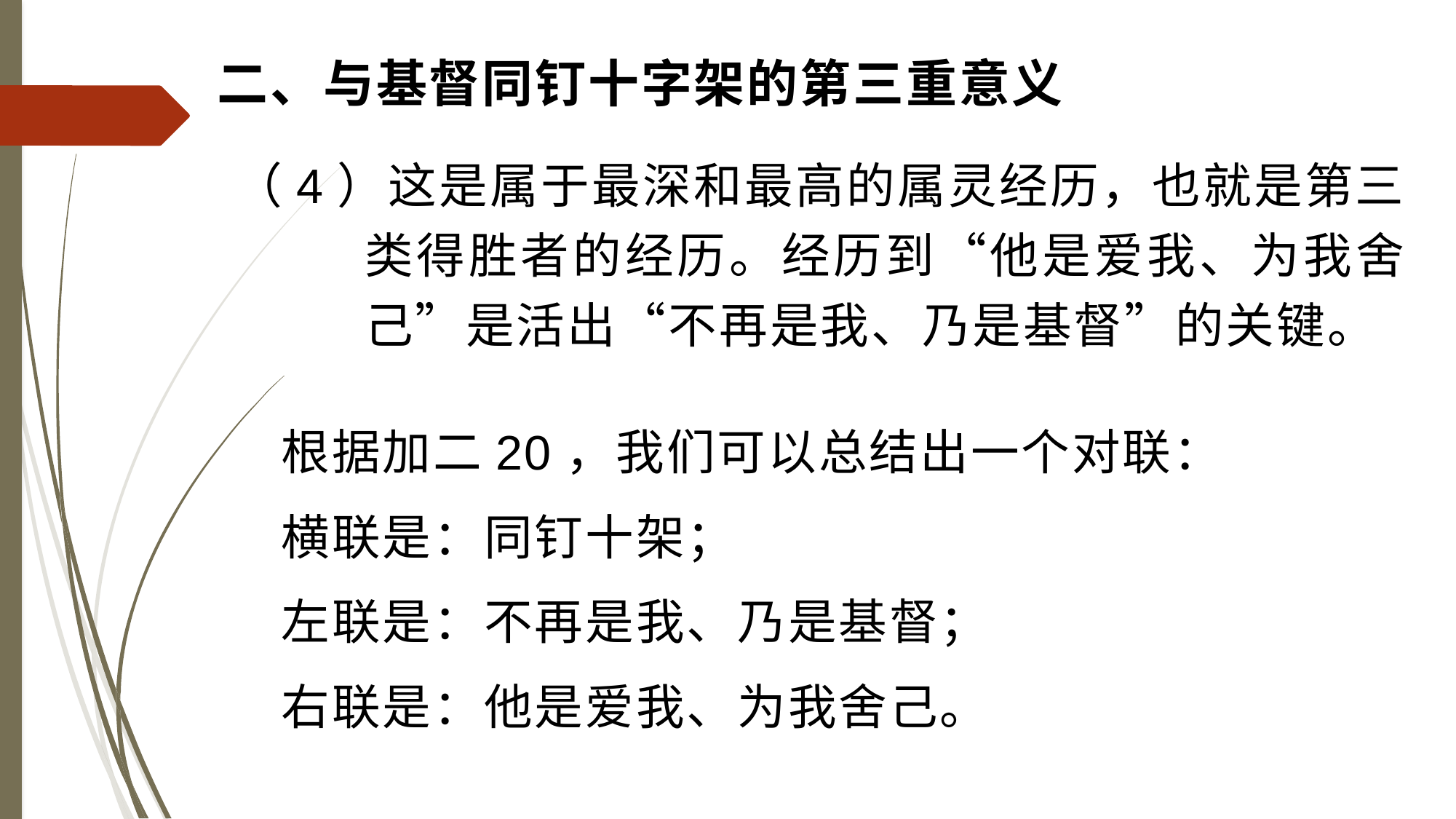

# 二、与基督同钉十字架的第三重意义
（4）这是属于最深和最高的属灵经历，也就是第三类得胜者的经历。经历到“他是爱我、为我舍己”是活出“不再是我、乃是基督”的关键。

根据加二20，我们可以总结出一个对联：
横联是：同钉十架；
左联是：不再是我、乃是基督；
右联是：他是爱我、为我舍己。